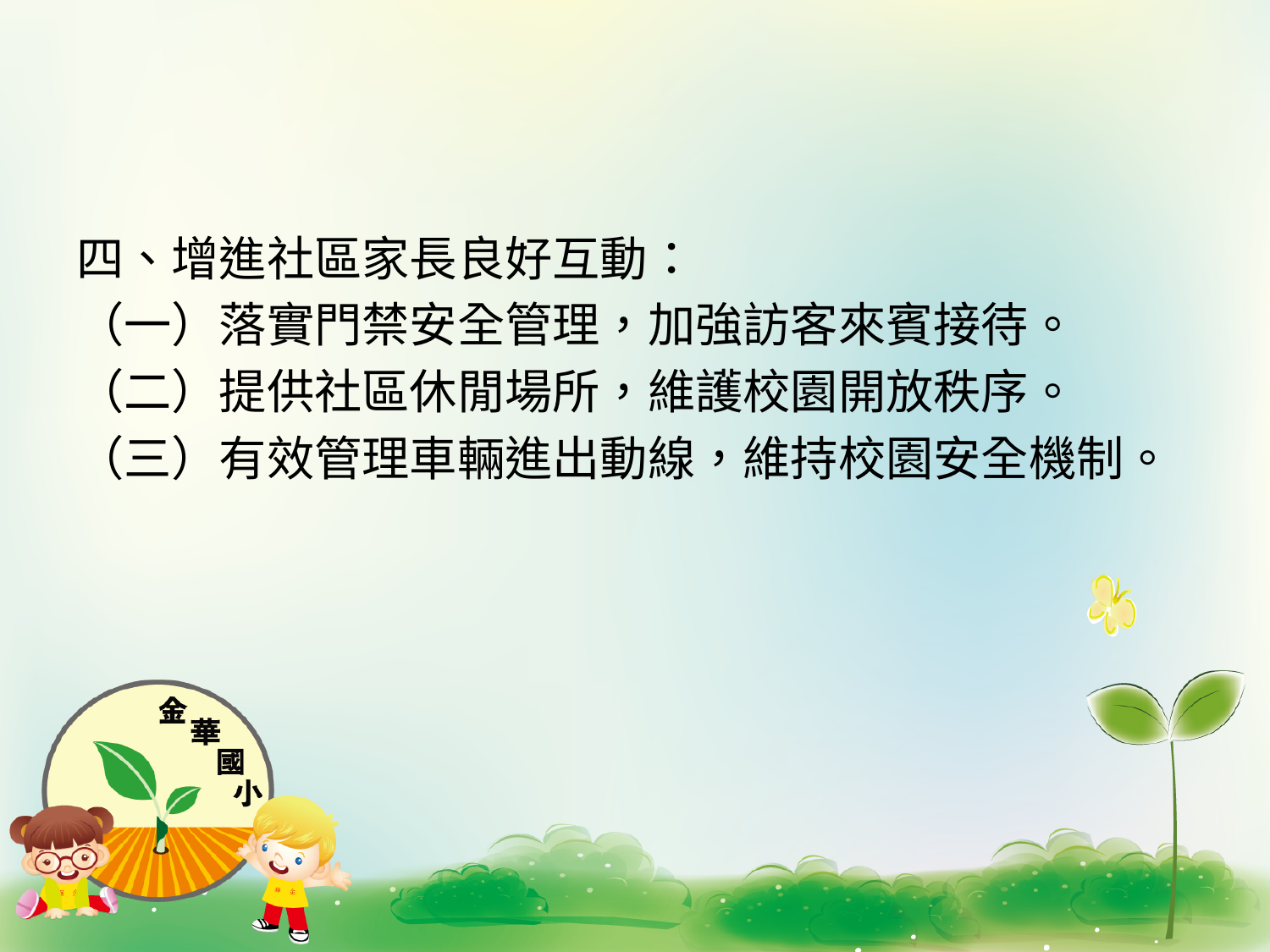

#
四、增進社區家長良好互動：
（一）落實門禁安全管理，加強訪客來賓接待。
（二）提供社區休閒場所，維護校園開放秩序。
（三）有效管理車輛進出動線，維持校園安全機制。